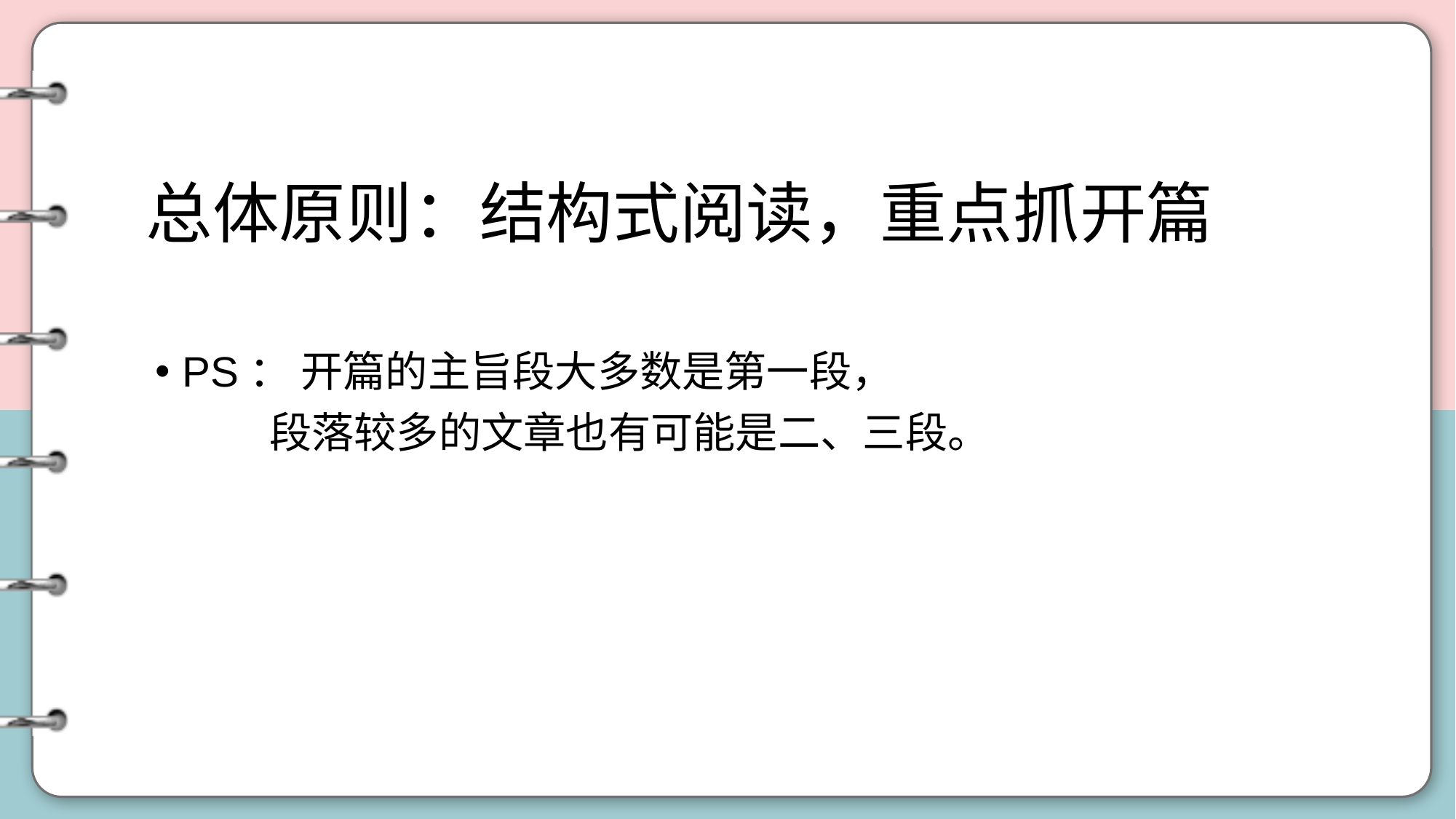

PS： 开篇的主旨段大多数是第一段，
           段落较多的文章也有可能是二、三段。
总体原则：结构式阅读，重点抓开篇